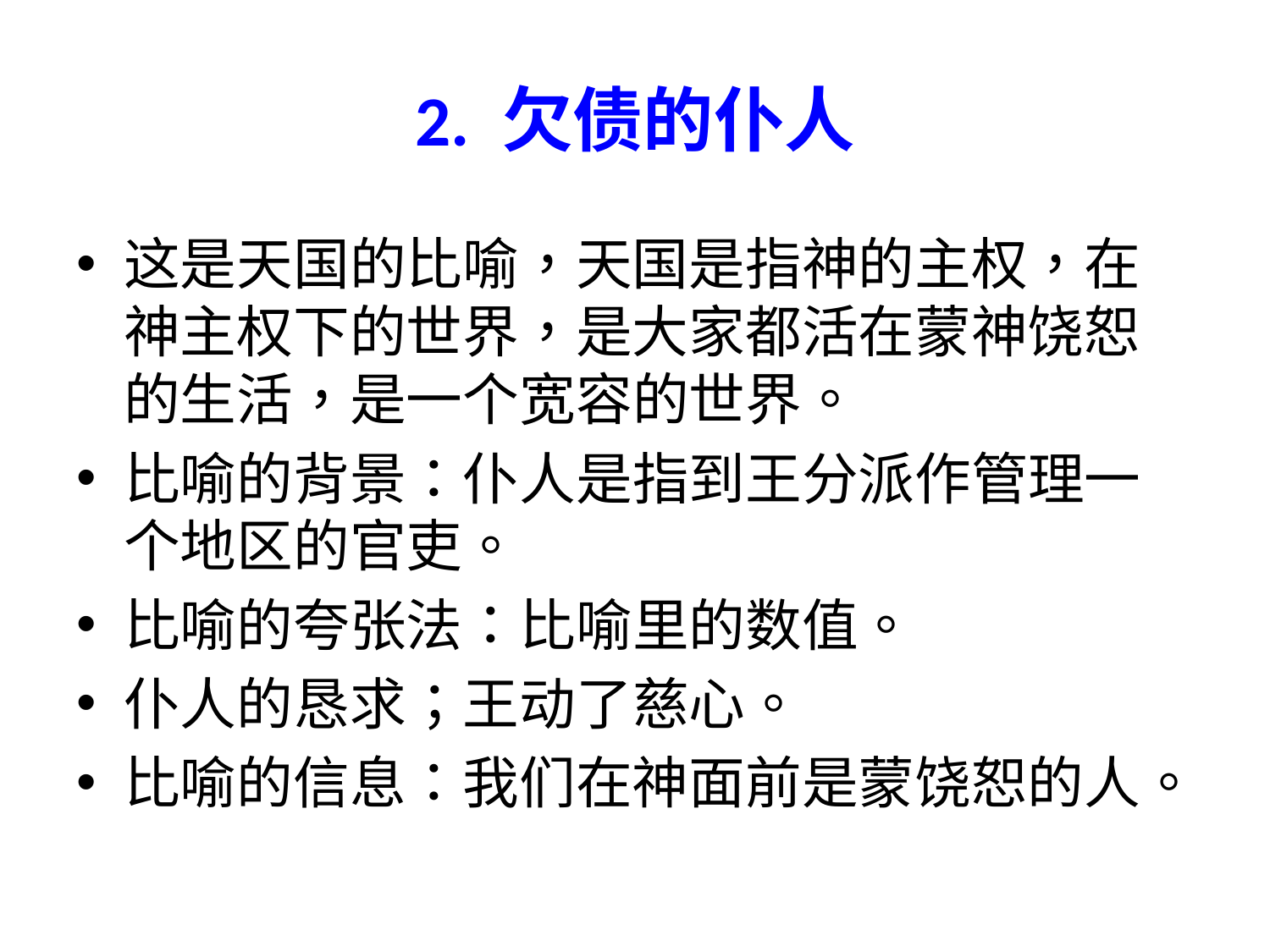

# 2. 欠债的仆人
这是天国的比喻，天国是指神的主权，在神主权下的世界，是大家都活在蒙神饶恕的生活，是一个宽容的世界。
比喻的背景：仆人是指到王分派作管理一个地区的官吏。
比喻的夸张法：比喻里的数值。
仆人的恳求；王动了慈心。
比喻的信息：我们在神面前是蒙饶恕的人。